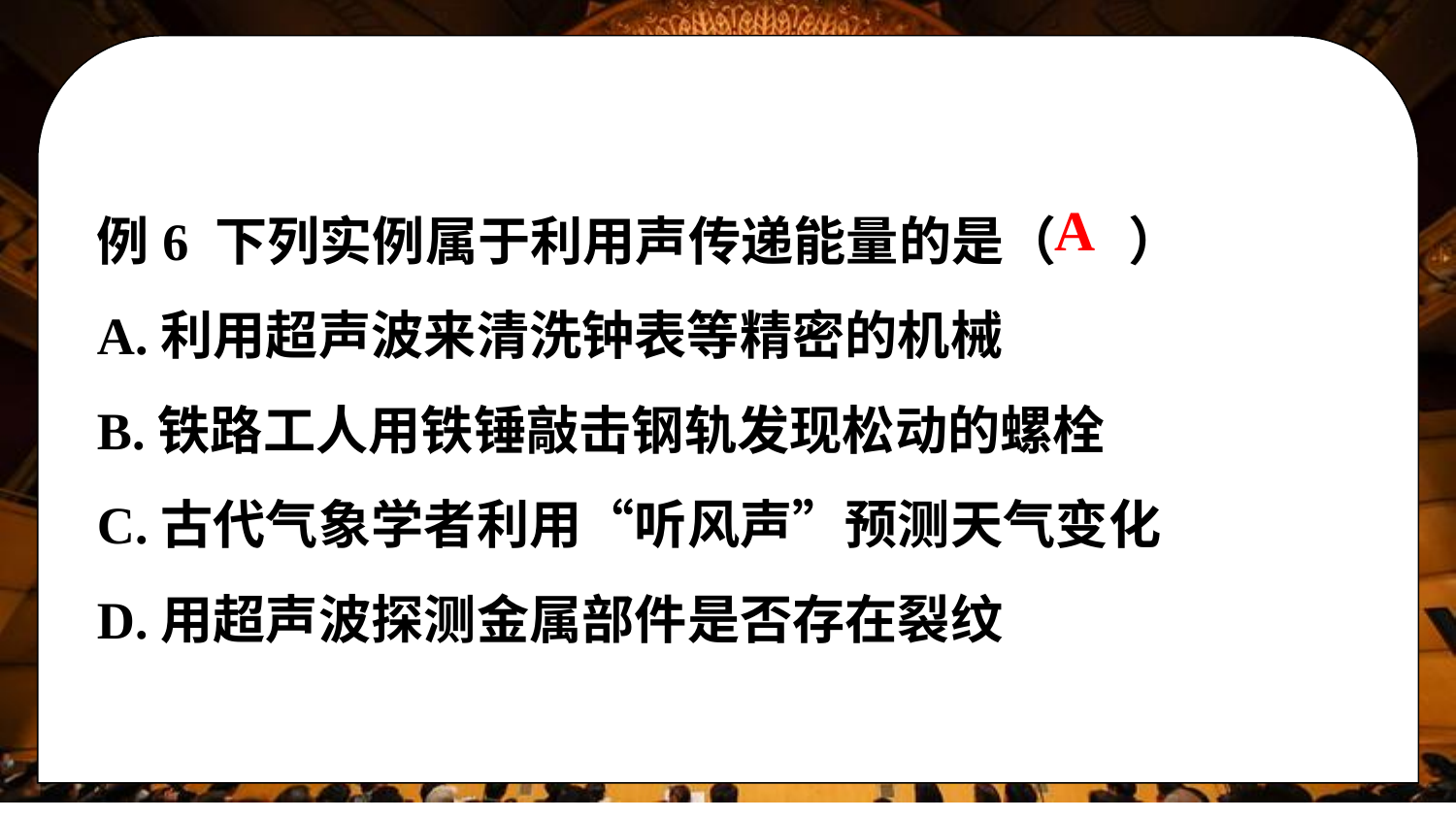

例6 下列实例属于利用声传递能量的是（      ）
A.利用超声波来清洗钟表等精密的机械
B.铁路工人用铁锤敲击钢轨发现松动的螺栓
C.古代气象学者利用“听风声”预测天气变化
D.用超声波探测金属部件是否存在裂纹
A